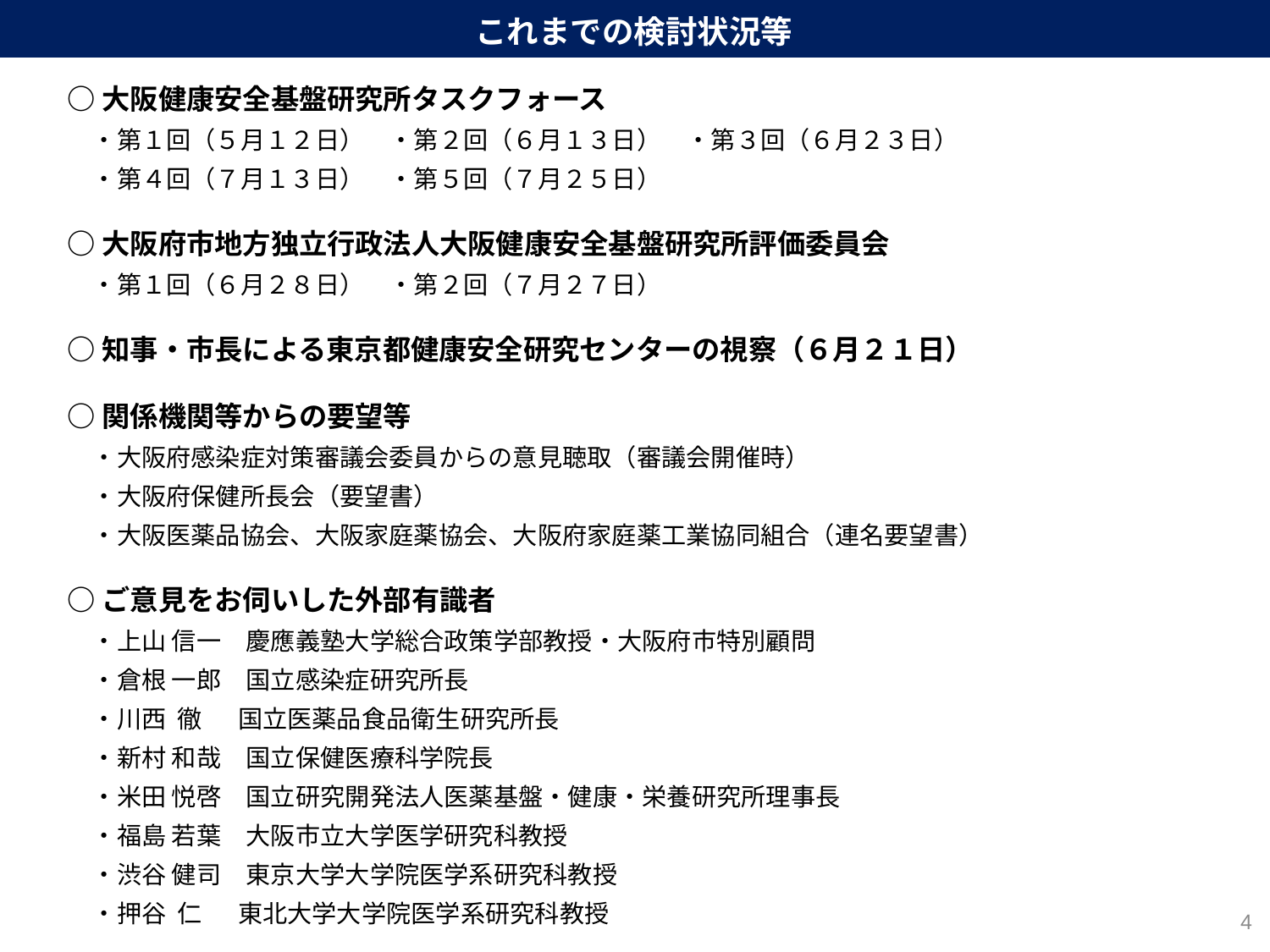

これまでの検討状況等
○大阪健康安全基盤研究所タスクフォース
　・第１回（５月１２日）　・第２回（６月１３日）　・第３回（６月２３日）
　・第４回（７月１３日）　・第５回（７月２５日）

○大阪府市地方独立行政法人大阪健康安全基盤研究所評価委員会
　・第１回（６月２８日）　・第２回（７月２７日）

○知事・市長による東京都健康安全研究センターの視察（６月２１日）

○関係機関等からの要望等
　・大阪府感染症対策審議会委員からの意見聴取（審議会開催時）
　・大阪府保健所長会（要望書）
　・大阪医薬品協会、大阪家庭薬協会、大阪府家庭薬工業協同組合（連名要望書）

○ご意見をお伺いした外部有識者
　・上山 信一　慶應義塾大学総合政策学部教授・大阪府市特別顧問
　・倉根 一郎　国立感染症研究所長
　・川西  徹　  国立医薬品食品衛生研究所長
　・新村 和哉　国立保健医療科学院長
　・米田 悦啓　国立研究開発法人医薬基盤・健康・栄養研究所理事長
　・福島 若葉　大阪市立大学医学研究科教授
　・渋谷 健司　東京大学大学院医学系研究科教授
　・押谷  仁　  東北大学大学院医学系研究科教授
4